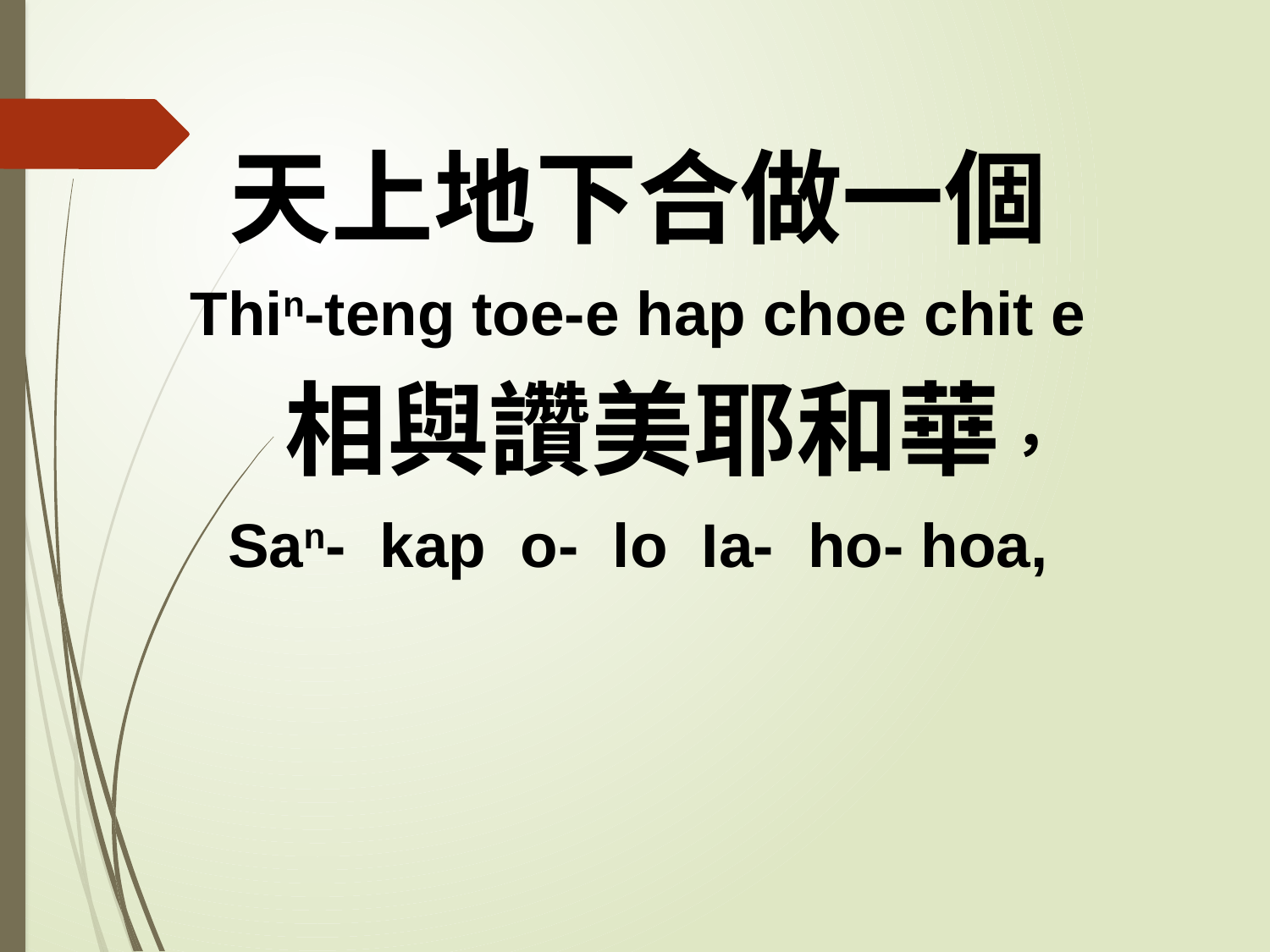

天上地下合做一個
Thin-teng toe-e hap choe chit e
  相與讚美耶和華，
San-  kap  o-  lo  Ia-  ho- hoa,